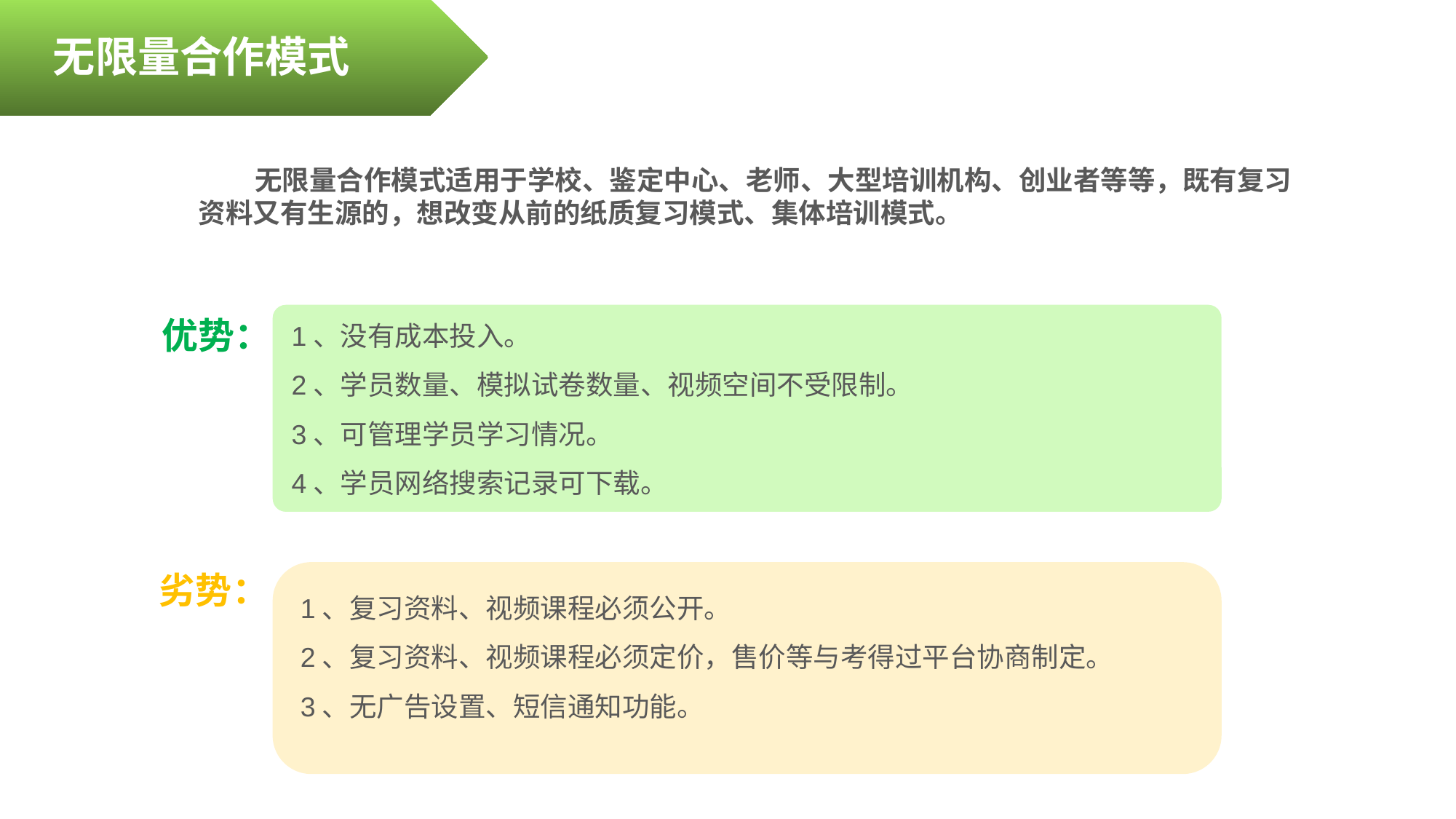

无限量合作模式
        无限量合作模式适用于学校、鉴定中心、老师、大型培训机构、创业者等等，既有复习资料又有生源的，想改变从前的纸质复习模式、集体培训模式。
1、没有成本投入。
2、学员数量、模拟试卷数量、视频空间不受限制。
3、可管理学员学习情况。
4、学员网络搜索记录可下载。

优势：
劣势：

1、复习资料、视频课程必须公开。
2、复习资料、视频课程必须定价，售价等与考得过平台协商制定。
3、无广告设置、短信通知功能。